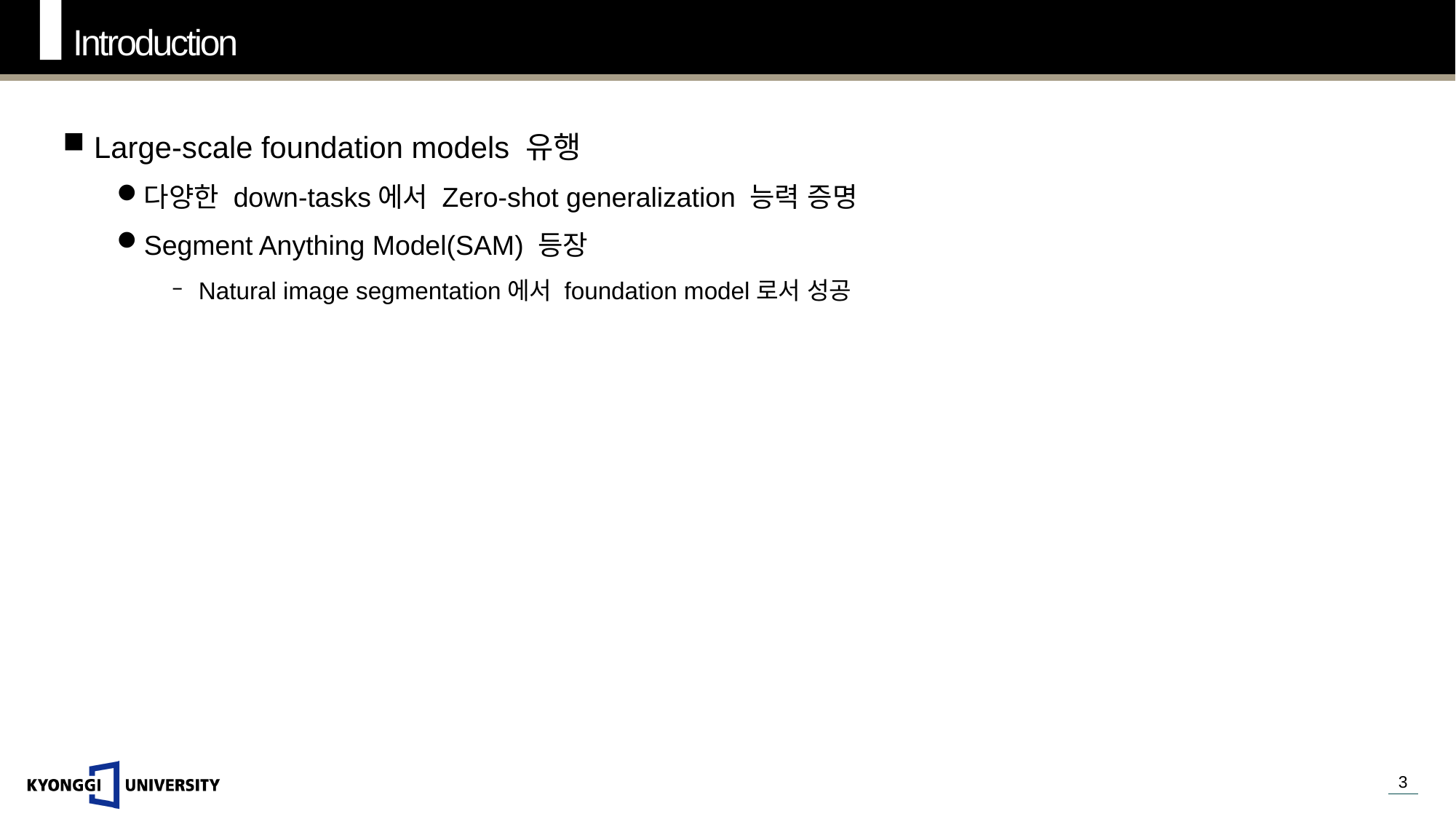

Introduction
Large-scale foundation models 유행
다양한 down-tasks에서 Zero-shot generalization 능력 증명
Segment Anything Model(SAM) 등장
Natural image segmentation에서 foundation model로서 성공